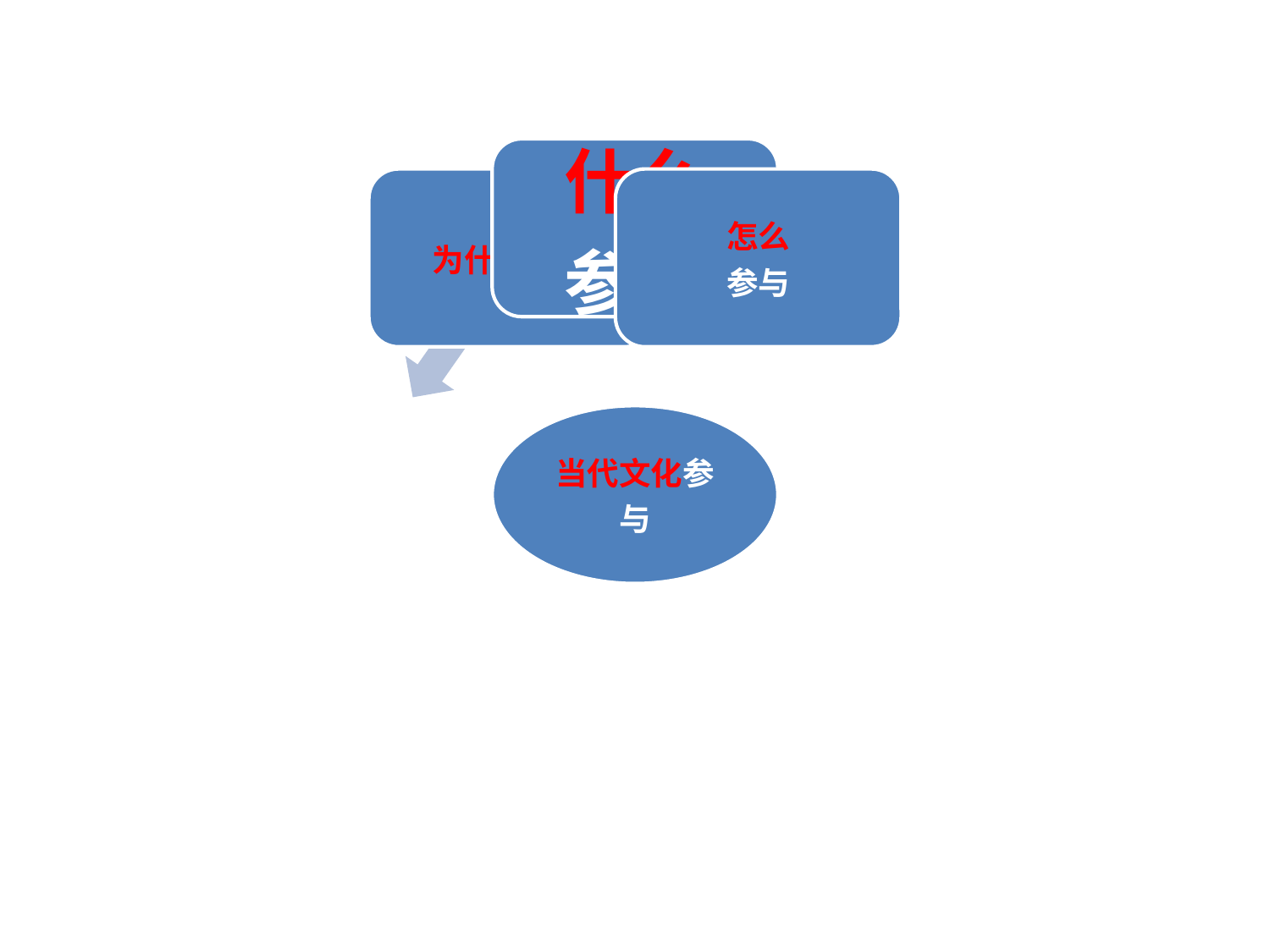

#
当代文化参与
为什么参与
什么
参与
怎么
参与